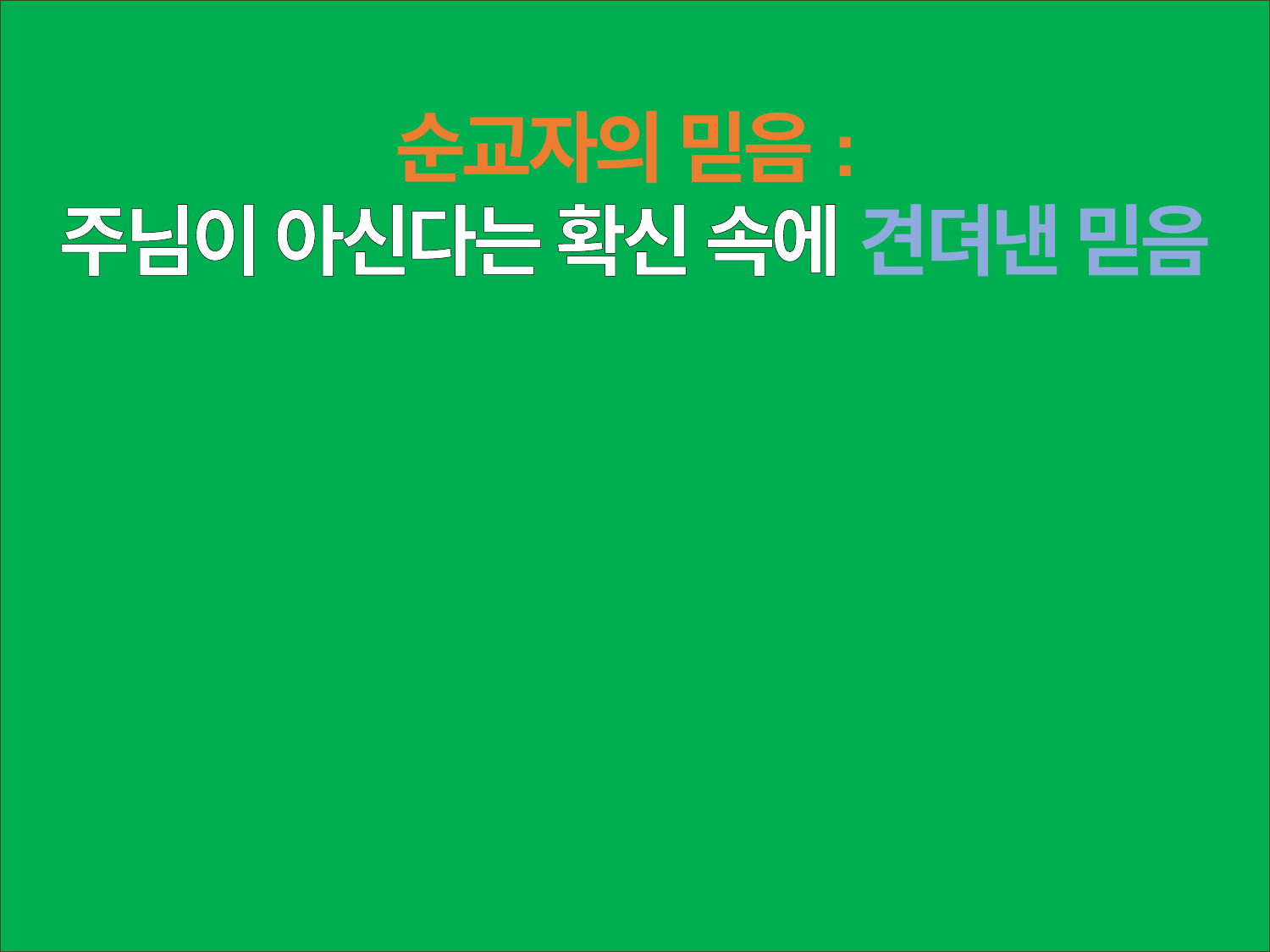

순교자의 믿음:
주님이 아신다는 확신 속에 견뎌낸 믿음